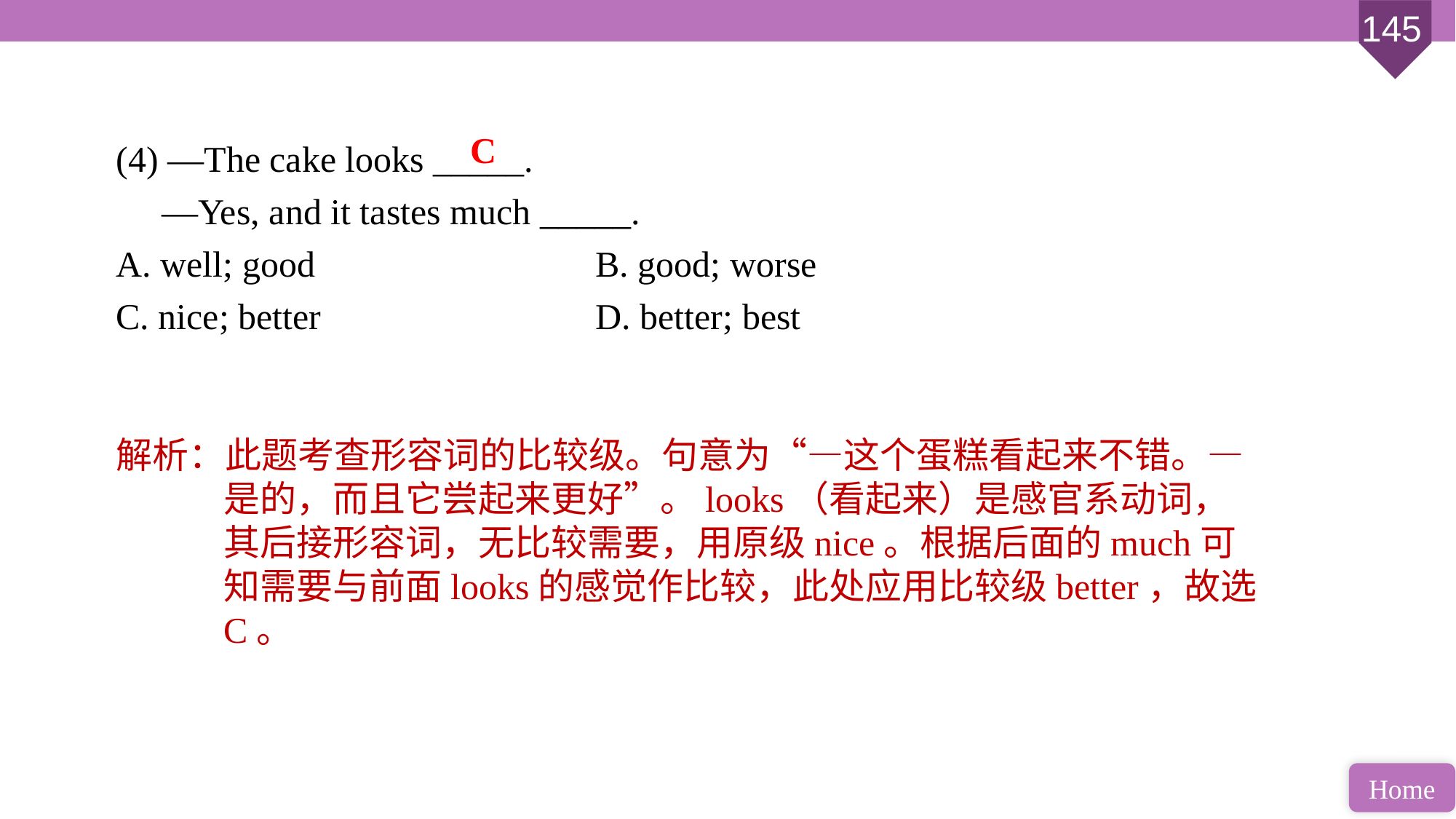

(4) —The cake looks _____.
     —Yes, and it tastes much _____.
A. well; good 			B. good; worse
C. nice; better 			D. better; best
C
解析：此题考查形容词的比较级。句意为“—这个蛋糕看起来不错。—是的，而且它尝起来更好”。looks（看起来）是感官系动词，其后接形容词，无比较需要，用原级nice。根据后面的much可知需要与前面looks的感觉作比较，此处应用比较级better，故选C。